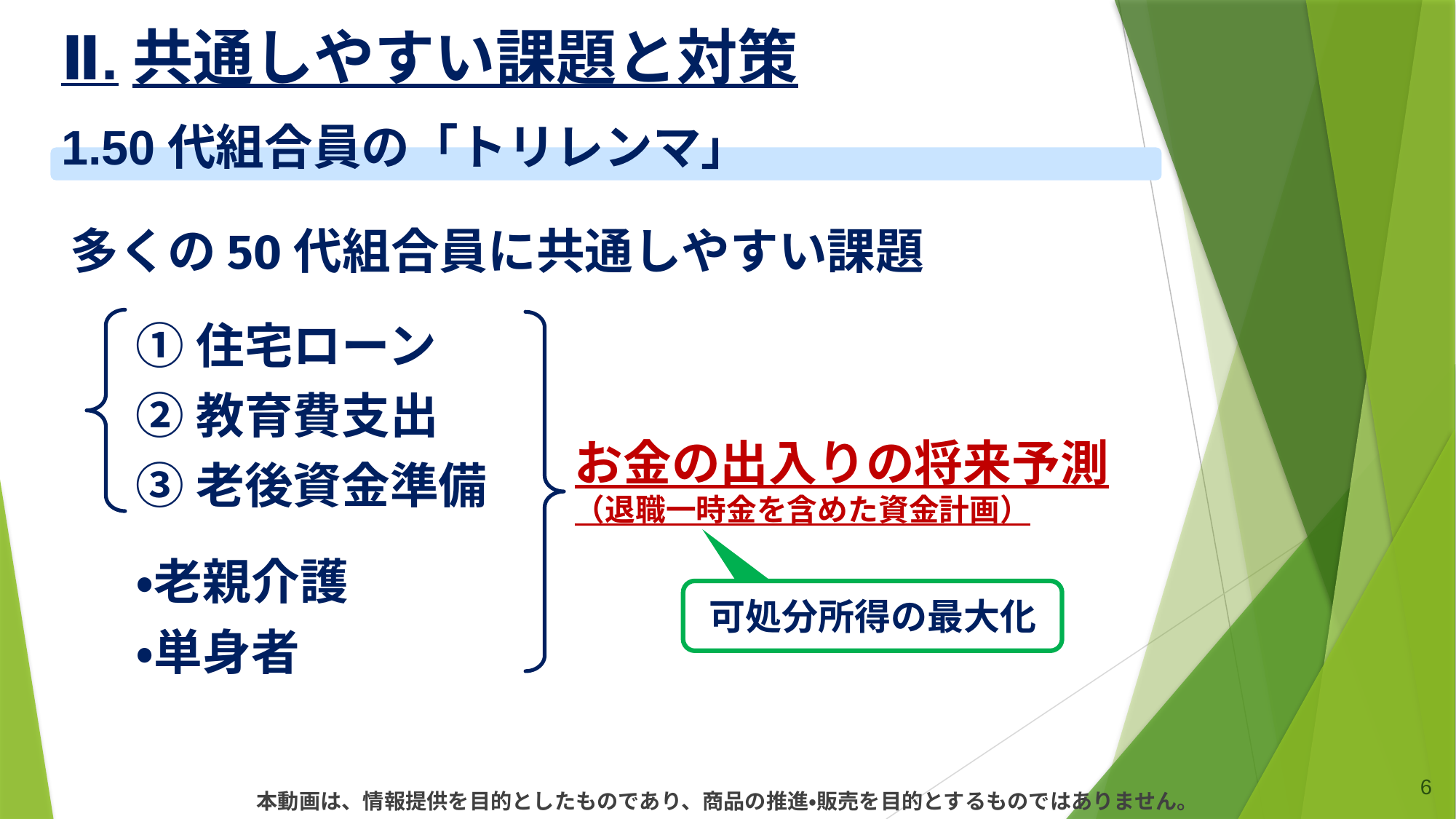

# Ⅱ.共通しやすい課題と対策
1.50代組合員の「トリレンマ」
多くの50代組合員に共通しやすい課題

①住宅ローン

②教育費支出
お金の出入りの将来予測
（退職一時金を含めた資金計画）
③老後資金準備

可処分所得の最大化
・老親介護
・単身者
6